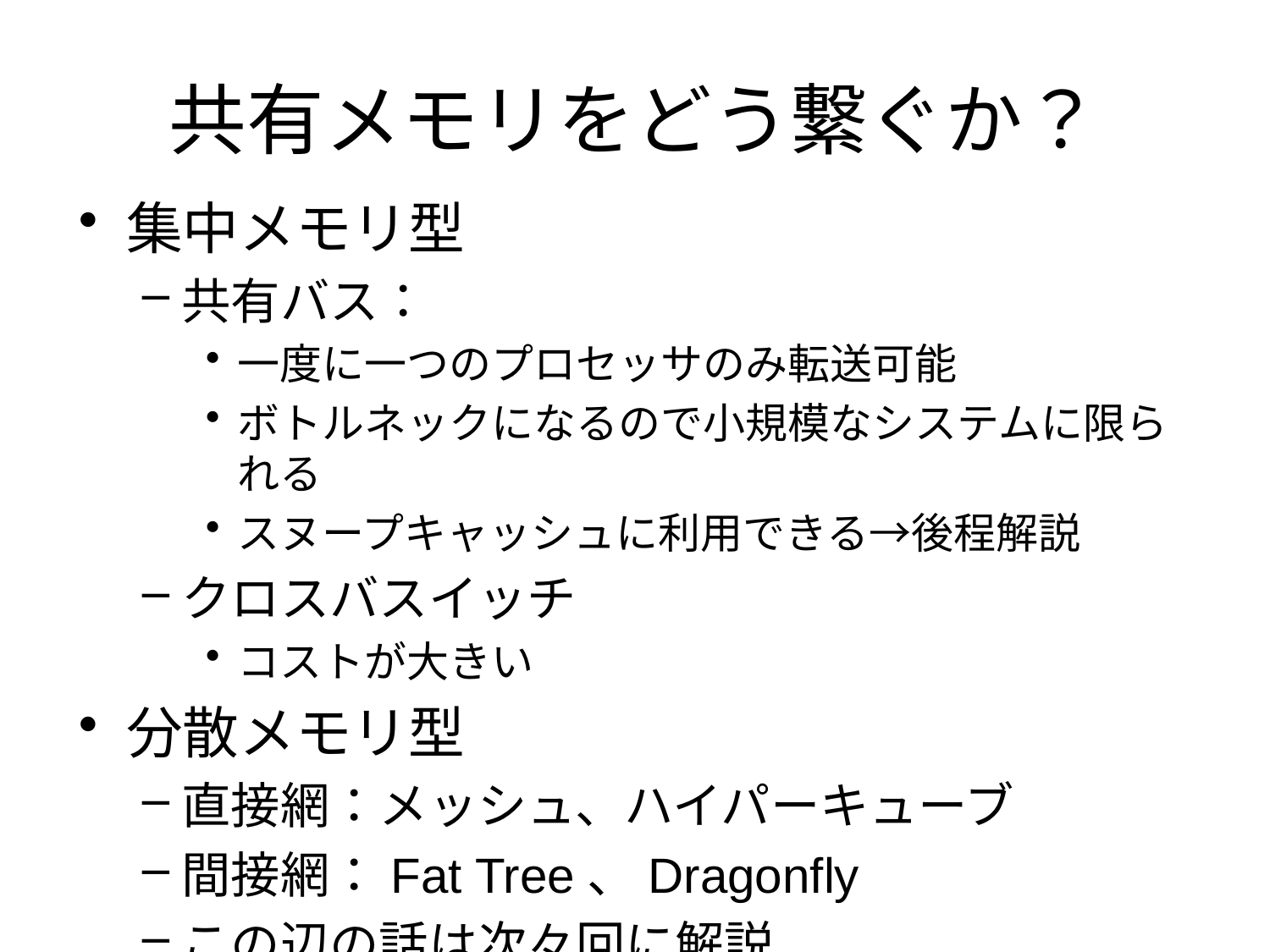

# 共有メモリをどう繋ぐか？
集中メモリ型
共有バス：
一度に一つのプロセッサのみ転送可能
ボトルネックになるので小規模なシステムに限られる
スヌープキャッシュに利用できる→後程解説
クロスバスイッチ
コストが大きい
分散メモリ型
直接網：メッシュ、ハイパーキューブ
間接網：Fat Tree、Dragonfly
この辺の話は次々回に解説